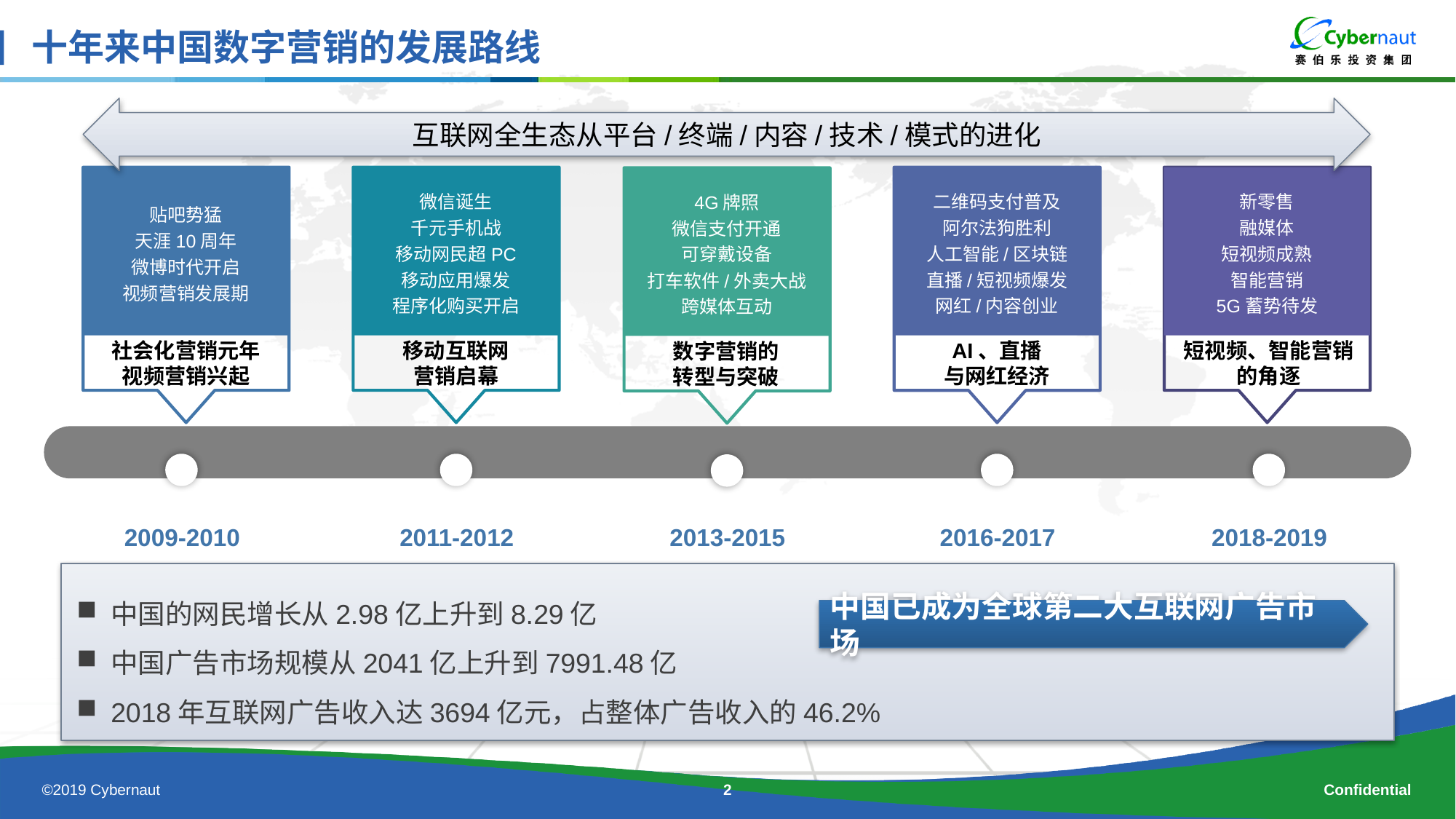

十年来中国数字营销的发展路线
互联网全生态从平台/终端/内容/技术/模式的进化

贴吧势猛
天涯10周年
微博时代开启
视频营销发展期

微信诞生
千元手机战
移动网民超PC
移动应用爆发
程序化购买开启

新零售
融媒体
短视频成熟
智能营销
5G蓄势待发

二维码支付普及
阿尔法狗胜利
人工智能/区块链
直播/短视频爆发
网红/内容创业

4G牌照
微信支付开通
可穿戴设备
打车软件/外卖大战
跨媒体互动
社会化营销元年
视频营销兴起
移动互联网
营销启幕
短视频、智能营销
的角逐
AI、直播
与网红经济
数字营销的
转型与突破

2009-2010
2011-2012
2013-2015
2016-2017
2018-2019

中国的网民增长从2.98亿上升到8.29亿
中国广告市场规模从2041亿上升到7991.48亿
2018年互联网广告收入达3694亿元，占整体广告收入的46.2%
中国已成为全球第二大互联网广告市场